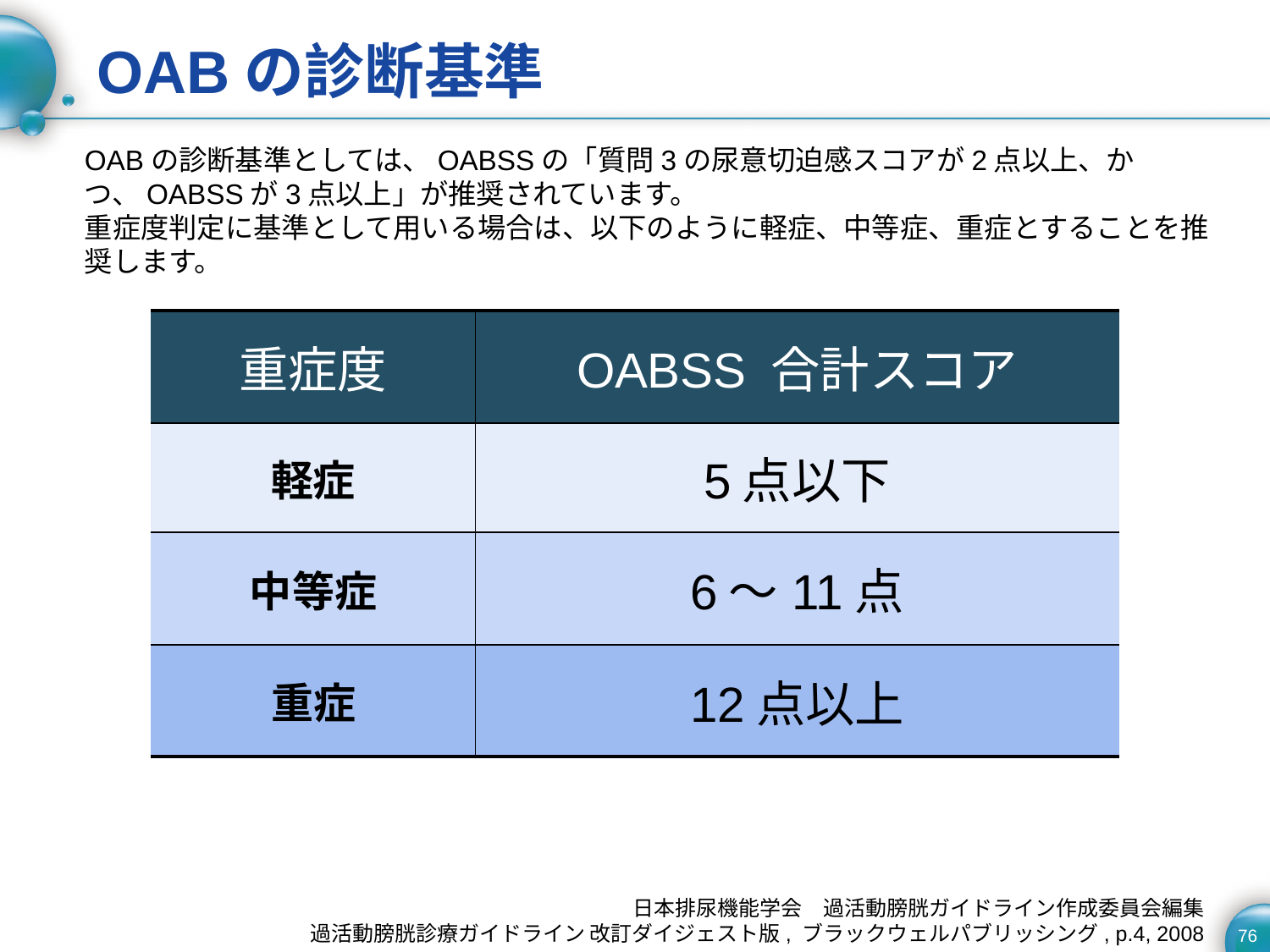

# OABの診断基準
OABの診断基準としては、OABSSの「質問3の尿意切迫感スコアが2点以上、かつ、OABSSが3点以上」が推奨されています。
重症度判定に基準として用いる場合は、以下のように軽症、中等症、重症とすることを推奨します。
| 重症度 | OABSS 合計スコア |
| --- | --- |
| 軽症 | 5点以下 |
| 中等症 | 6～11点 |
| 重症 | 12点以上 |
日本排尿機能学会　過活動膀胱ガイドライン作成委員会編集
過活動膀胱診療ガイドライン 改訂ダイジェスト版, ブラックウェルパブリッシング, p.4, 2008
76